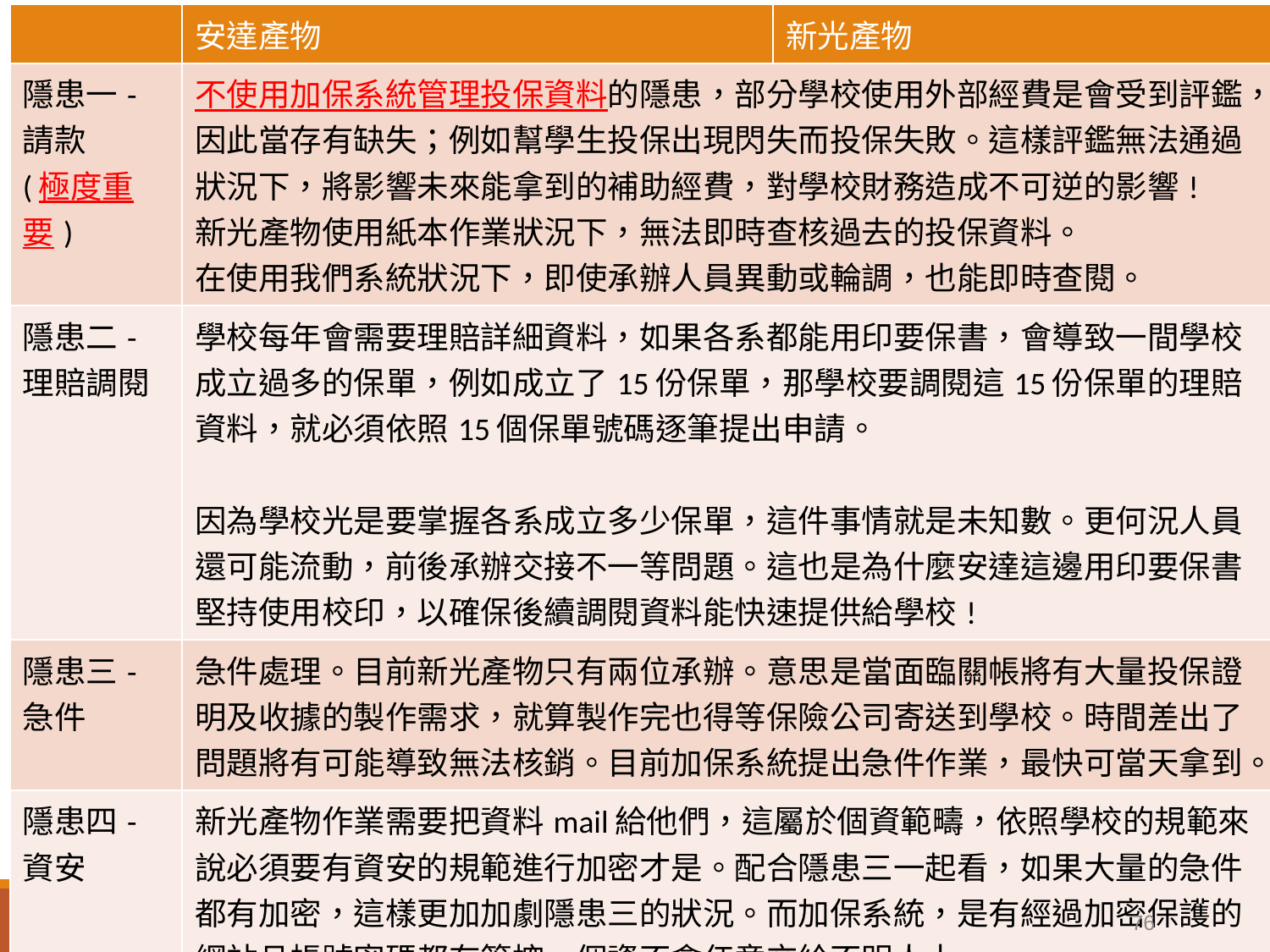

|  | 安達產物 | 新光產物 |
| --- | --- | --- |
| 隱患一-請款 (極度重要) | 不使用加保系統管理投保資料的隱患，部分學校使用外部經費是會受到評鑑，因此當存有缺失；例如幫學生投保出現閃失而投保失敗。這樣評鑑無法通過狀況下，將影響未來能拿到的補助經費，對學校財務造成不可逆的影響! 新光產物使用紙本作業狀況下，無法即時查核過去的投保資料。 在使用我們系統狀況下，即使承辦人員異動或輪調，也能即時查閱。 |  |
| 隱患二-理賠調閱 | 學校每年會需要理賠詳細資料，如果各系都能用印要保書，會導致一間學校成立過多的保單，例如成立了15份保單，那學校要調閱這15份保單的理賠資料，就必須依照15個保單號碼逐筆提出申請。 因為學校光是要掌握各系成立多少保單，這件事情就是未知數。更何況人員還可能流動，前後承辦交接不一等問題。這也是為什麼安達這邊用印要保書堅持使用校印，以確保後續調閱資料能快速提供給學校! |  |
| 隱患三-急件 | 急件處理。目前新光產物只有兩位承辦。意思是當面臨關帳將有大量投保證明及收據的製作需求，就算製作完也得等保險公司寄送到學校。時間差出了問題將有可能導致無法核銷。目前加保系統提出急件作業，最快可當天拿到。 |  |
| 隱患四-資安 | 新光產物作業需要把資料mail給他們，這屬於個資範疇，依照學校的規範來說必須要有資安的規範進行加密才是。配合隱患三一起看，如果大量的急件都有加密，這樣更加加劇隱患三的狀況。而加保系統，是有經過加密保護的網站且帳號密碼都有管控，個資不會任意交給不明人士。 |  |
76